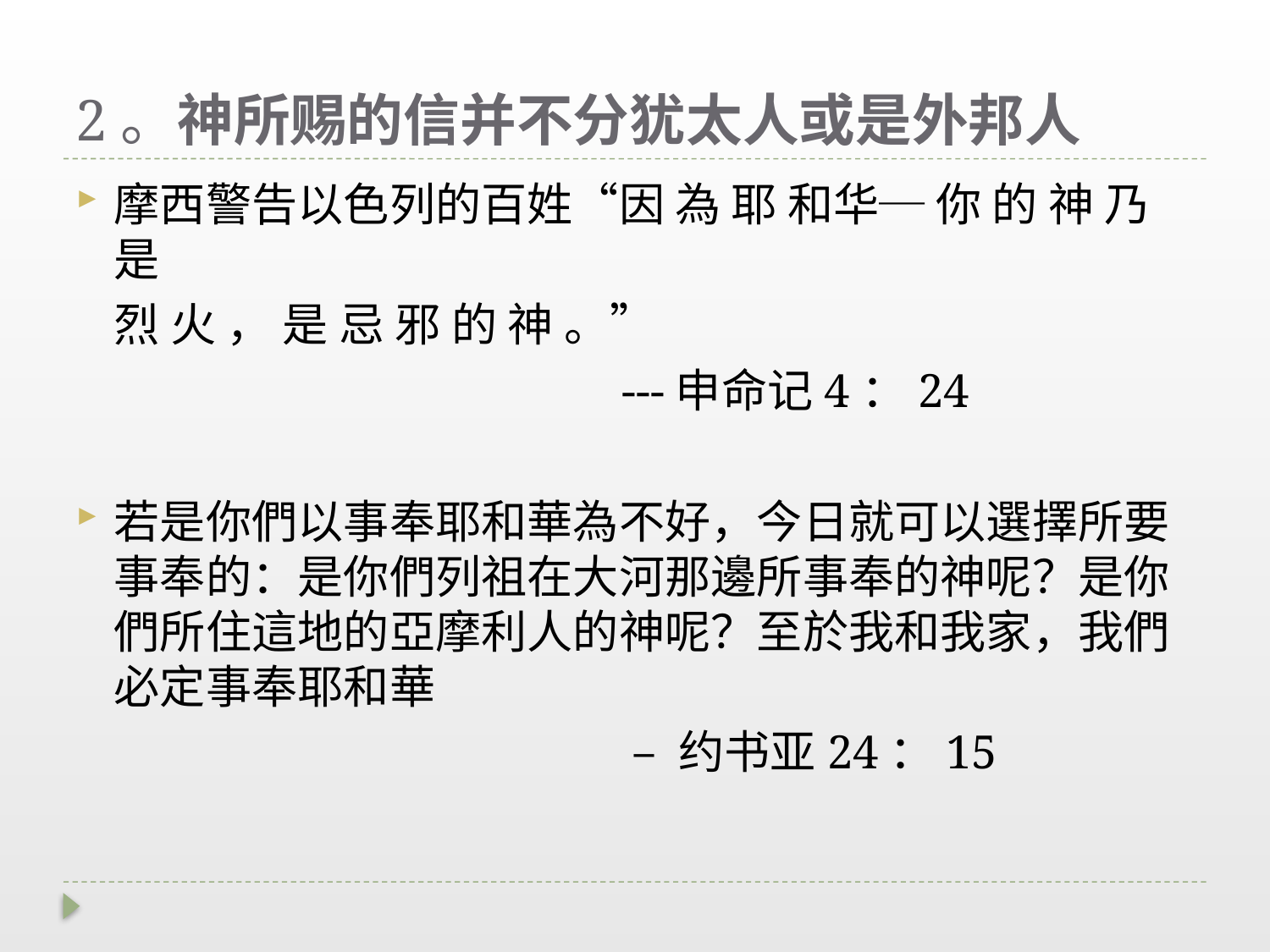

# 2。神所赐的信并不分犹太人或是外邦人
摩西警告以色列的百姓“因 為 耶 和华─ 你 的 神 乃 是
	烈 火 ， 是 忌 邪 的 神 。”
					---申命记4：24

若是你們以事奉耶和華為不好，今日就可以選擇所要事奉的：是你們列祖在大河那邊所事奉的神呢？是你們所住這地的亞摩利人的神呢？至於我和我家，我們必定事奉耶和華
					 – 约书亚24：15